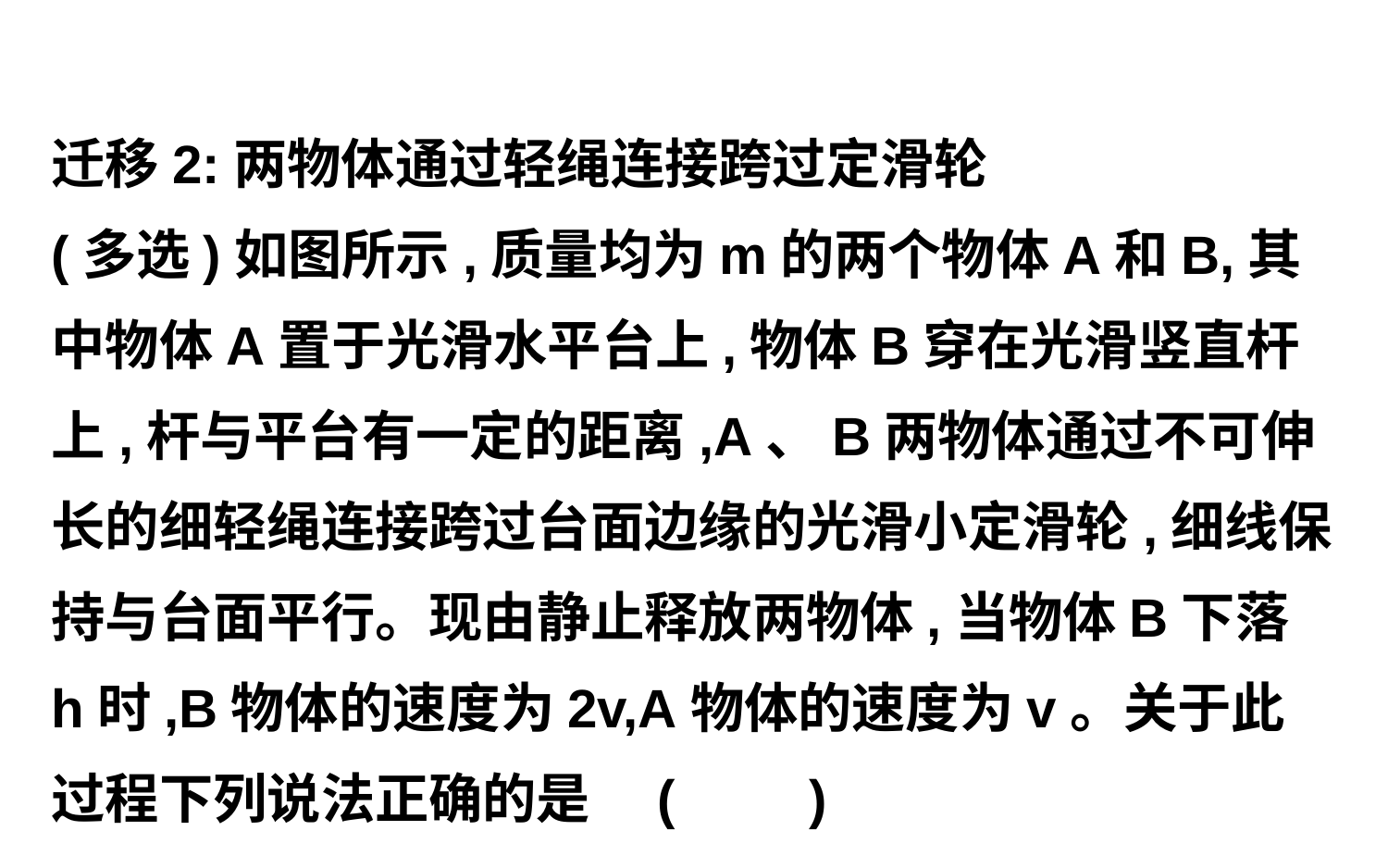

迁移2:两物体通过轻绳连接跨过定滑轮
(多选)如图所示,质量均为m的两个物体A和B,其中物体A置于光滑水平台上,物体B穿在光滑竖直杆上,杆与平台有一定的距离,A、B两物体通过不可伸长的细轻绳连接跨过台面边缘的光滑小定滑轮,细线保持与台面平行。现由静止释放两物体,当物体B下落h时,B物体的速度为2v,A物体的速度为v。关于此过程下列说法正确的是　(　　)